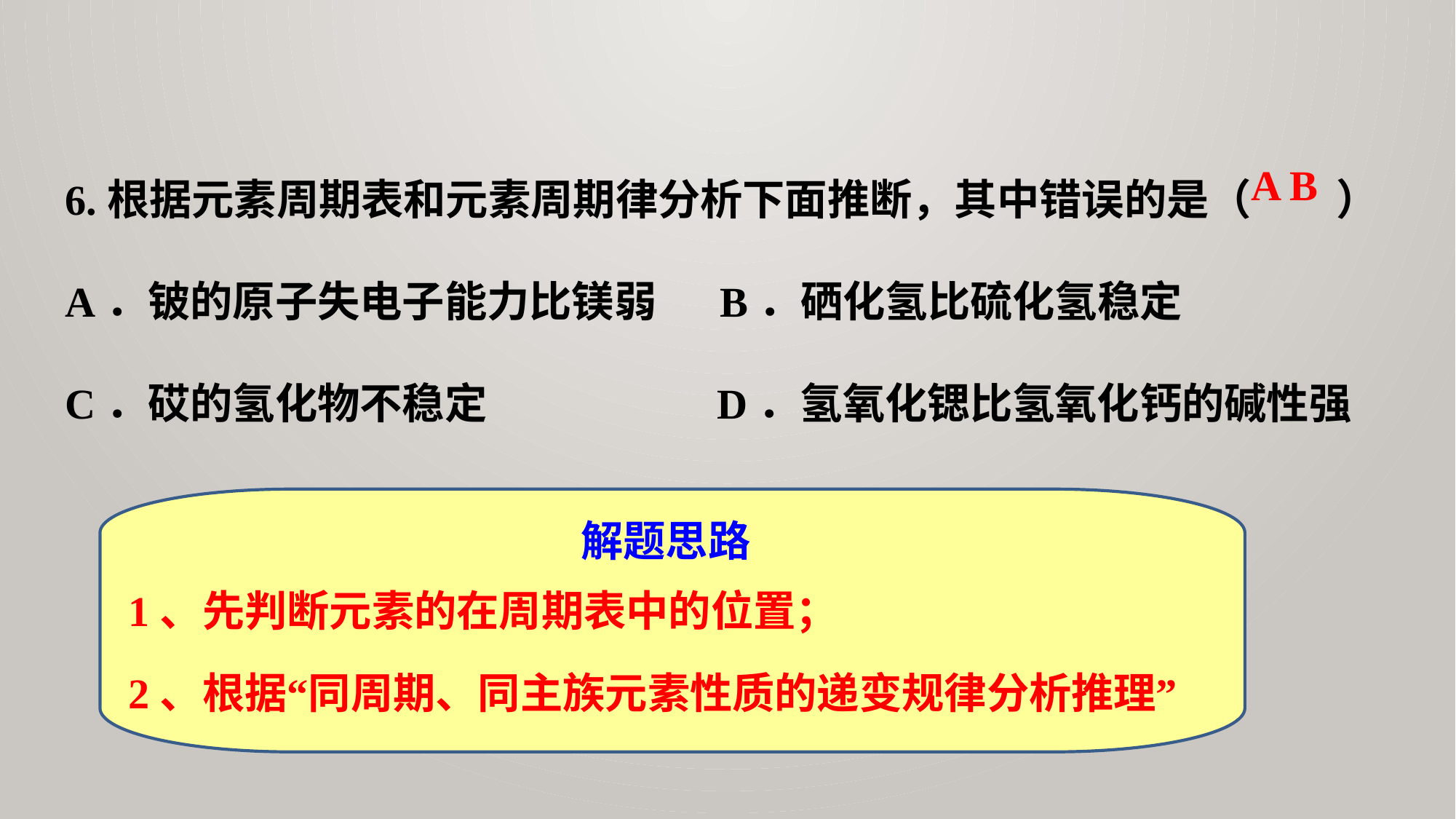

6.根据元素周期表和元素周期律分析下面推断，其中错误的是（　　）
A．铍的原子失电子能力比镁弱	B．硒化氢比硫化氢稳定
C．砹的氢化物不稳定　	          D．氢氧化锶比氢氧化钙的碱性强
A B

解题思路
1、先判断元素的在周期表中的位置；
2、根据“同周期、同主族元素性质的递变规律分析推理”